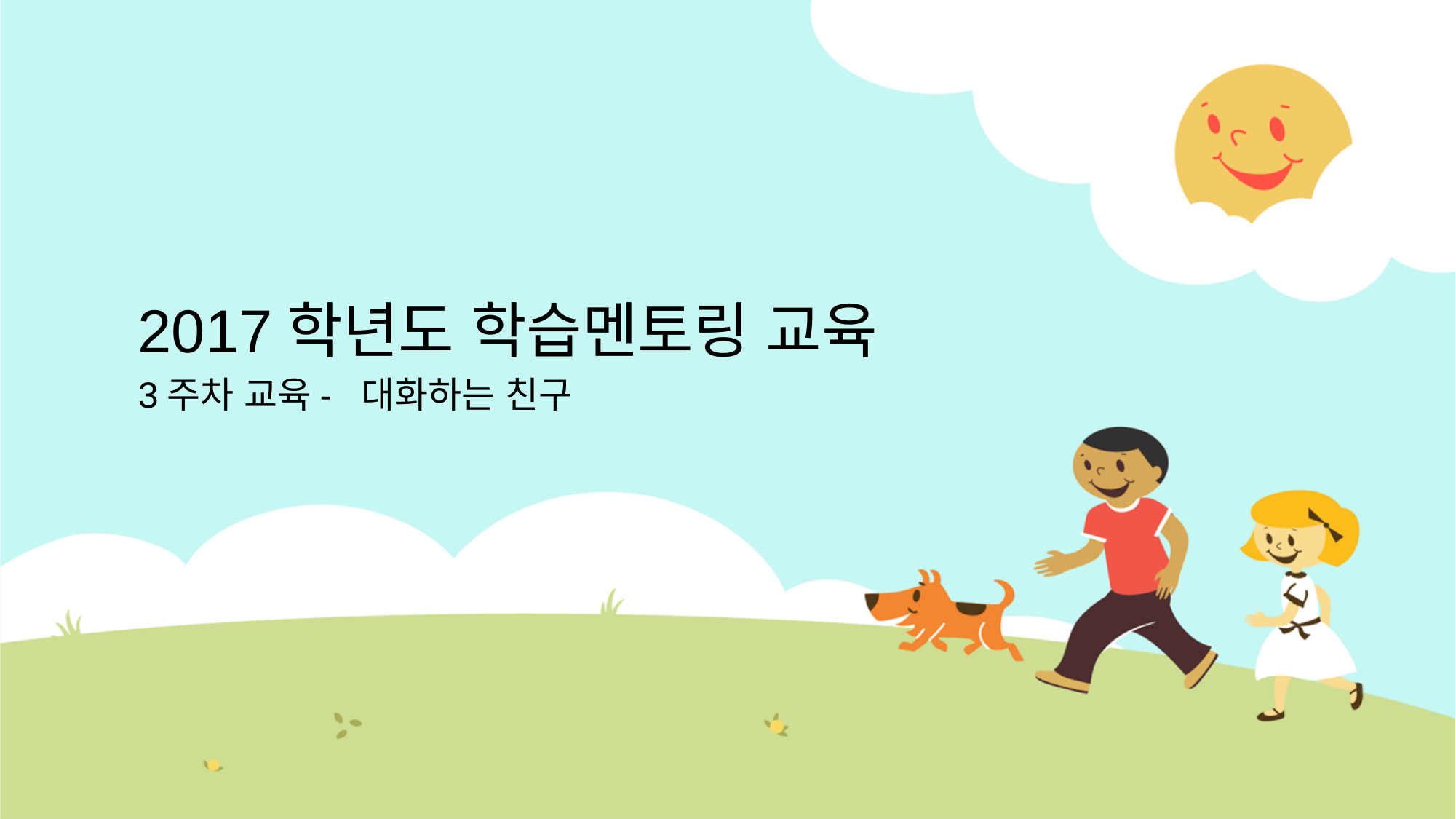

# 2017학년도 학습멘토링 교육
3주차 교육-  대화하는 친구